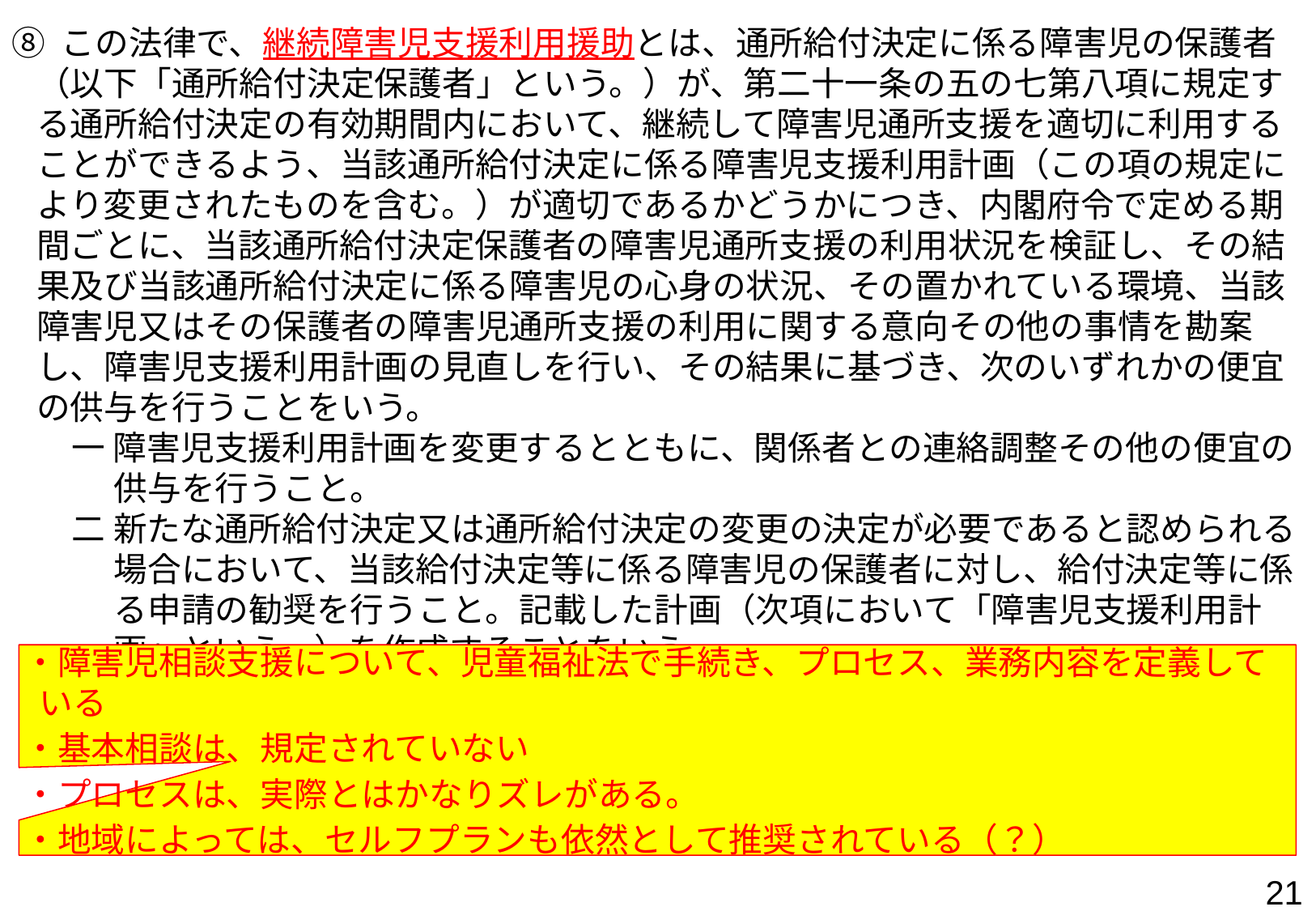

⑧ この法律で、継続障害児支援利用援助とは、通所給付決定に係る障害児の保護者（以下「通所給付決定保護者」という。）が、第二十一条の五の七第八項に規定する通所給付決定の有効期間内において、継続して障害児通所支援を適切に利用することができるよう、当該通所給付決定に係る障害児支援利用計画（この項の規定により変更されたものを含む。）が適切であるかどうかにつき、内閣府令で定める期間ごとに、当該通所給付決定保護者の障害児通所支援の利用状況を検証し、その結果及び当該通所給付決定に係る障害児の心身の状況、その置かれている環境、当該障害児又はその保護者の障害児通所支援の利用に関する意向その他の事情を勘案し、障害児支援利用計画の見直しを行い、その結果に基づき、次のいずれかの便宜の供与を行うことをいう。
一 障害児支援利用計画を変更するとともに、関係者との連絡調整その他の便宜の供与を行うこと。
二 新たな通所給付決定又は通所給付決定の変更の決定が必要であると認められる場合において、当該給付決定等に係る障害児の保護者に対し、給付決定等に係る申請の勧奨を行うこと。記載した計画（次項において「障害児支援利用計画」という。）を作成することをいう。

・障害児相談支援について、児童福祉法で手続き、プロセス、業務内容を定義している
・基本相談は、規定されていない
・プロセスは、実際とはかなりズレがある。
・地域によっては、セルフプランも依然として推奨されている（？）
21